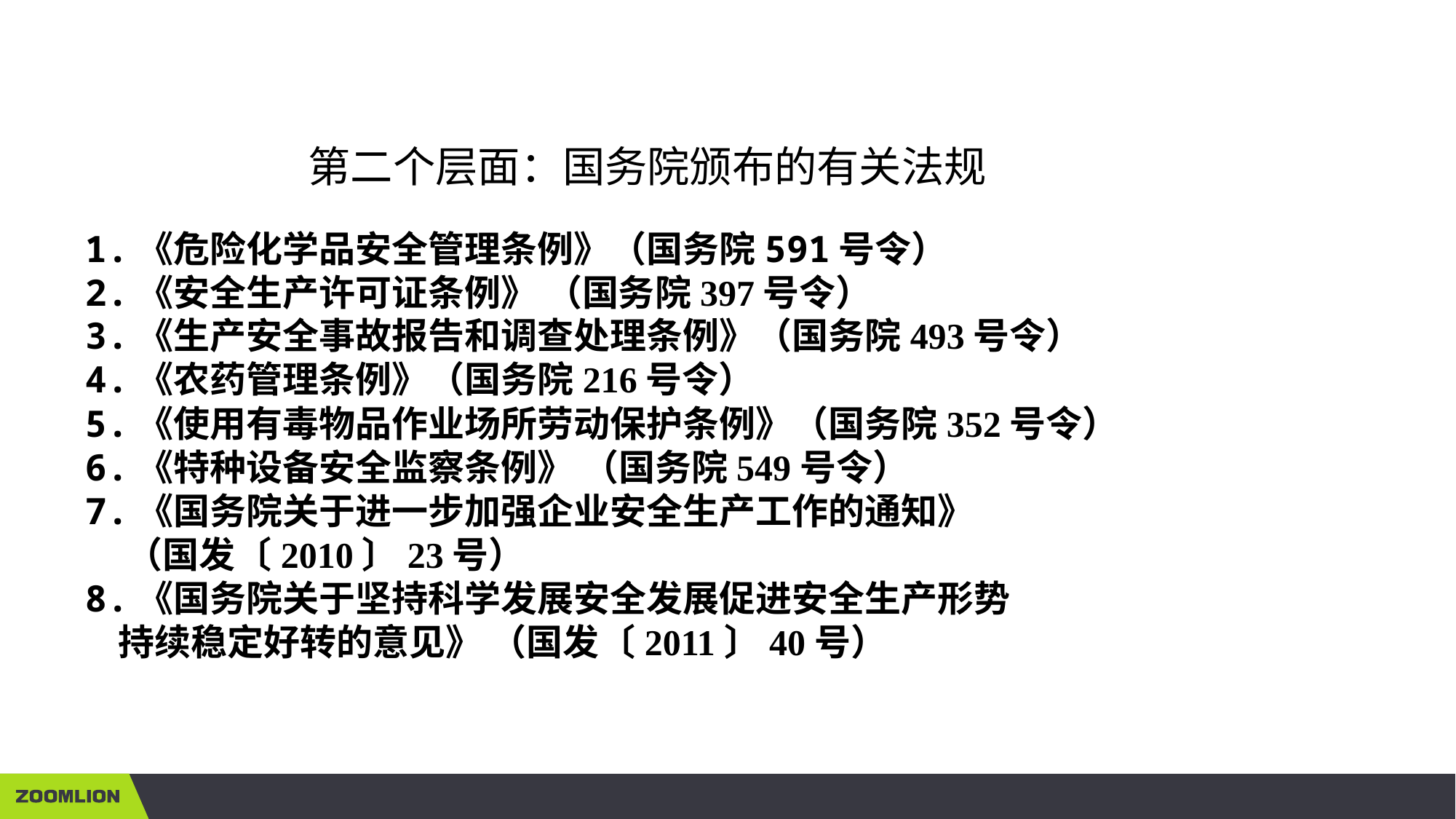

第二个层面：国务院颁布的有关法规
1.《危险化学品安全管理条例》（国务院591号令）
2.《安全生产许可证条例》 （国务院397号令）
3.《生产安全事故报告和调查处理条例》（国务院493号令）
4.《农药管理条例》（国务院216号令）
5.《使用有毒物品作业场所劳动保护条例》（国务院352号令）
6.《特种设备安全监察条例》 （国务院549号令）
7.《国务院关于进一步加强企业安全生产工作的通知》
    （国发〔2010〕23号）
8.《国务院关于坚持科学发展安全发展促进安全生产形势
   持续稳定好转的意见》 （国发〔2011〕40号）